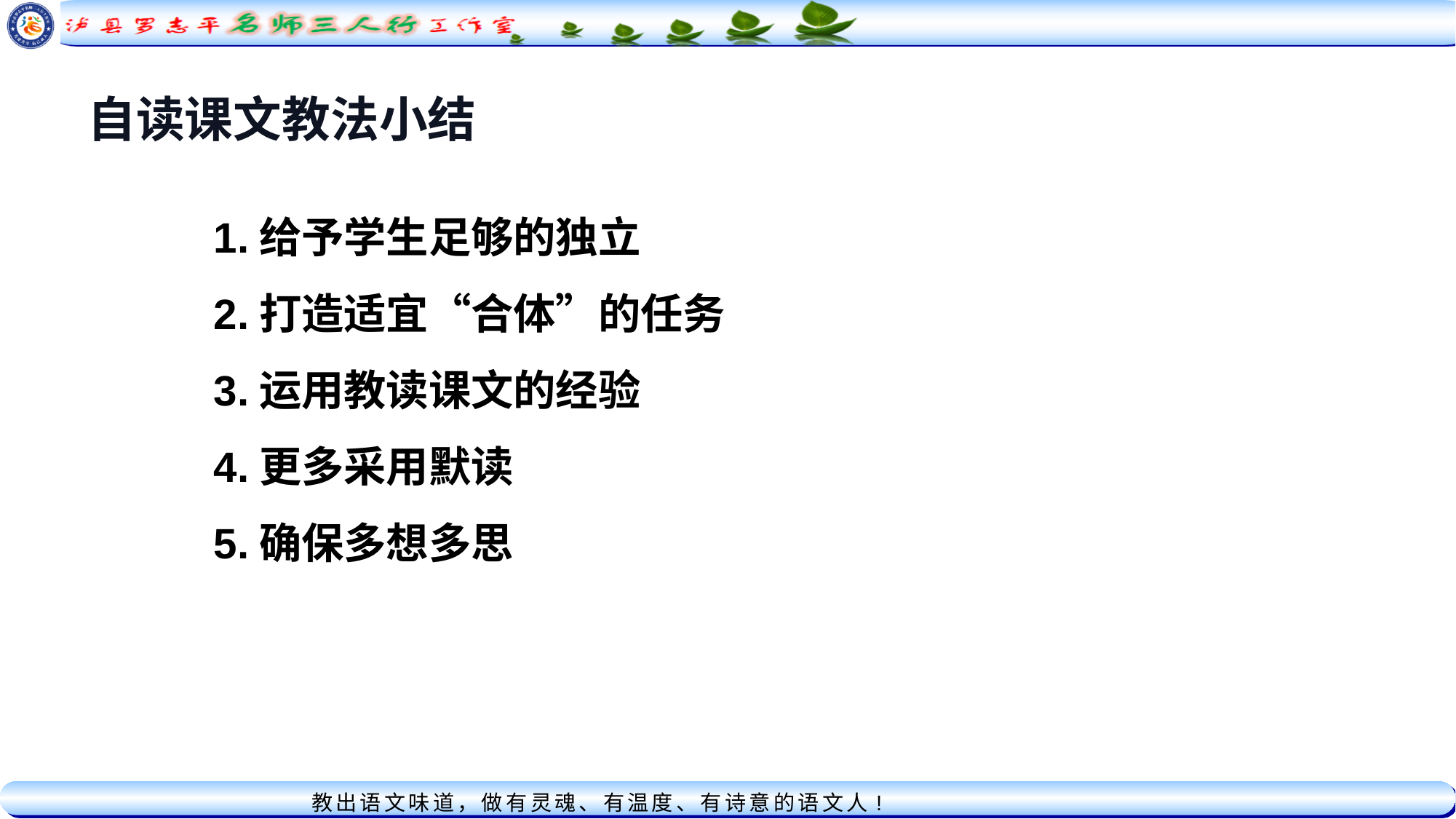

自读课文教法小结

1.给予学生足够的独立
2.打造适宜“合体”的任务
3.运用教读课文的经验
4.更多采用默读
5.确保多想多思